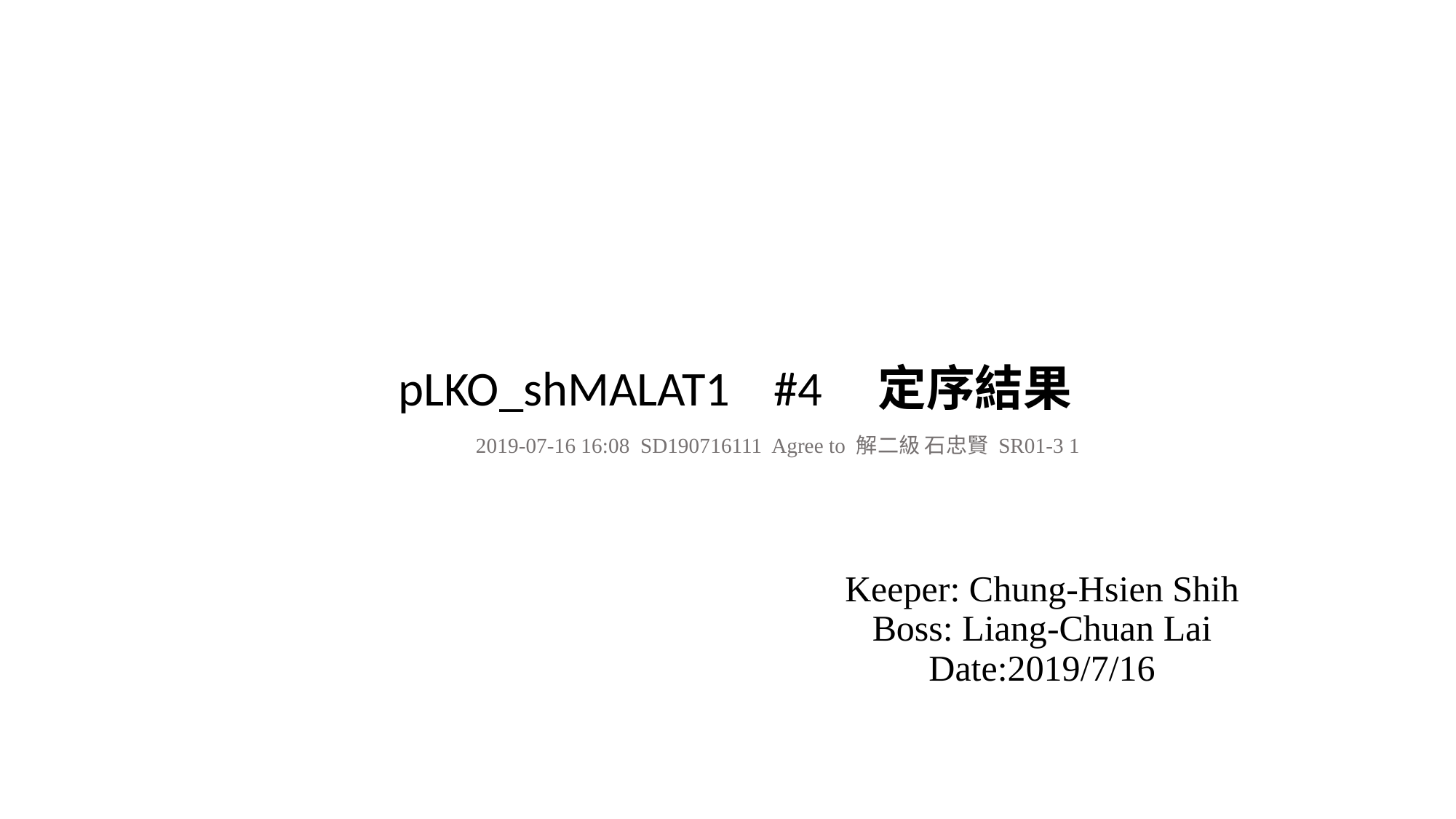

# pLKO_shMALAT1    #4    定序結果
2019-07-16 16:08  SD190716111  Agree to 解二級 石忠賢 SR01-3 1
Keeper: Chung-Hsien Shih
Boss: Liang-Chuan Lai
Date:2019/7/16